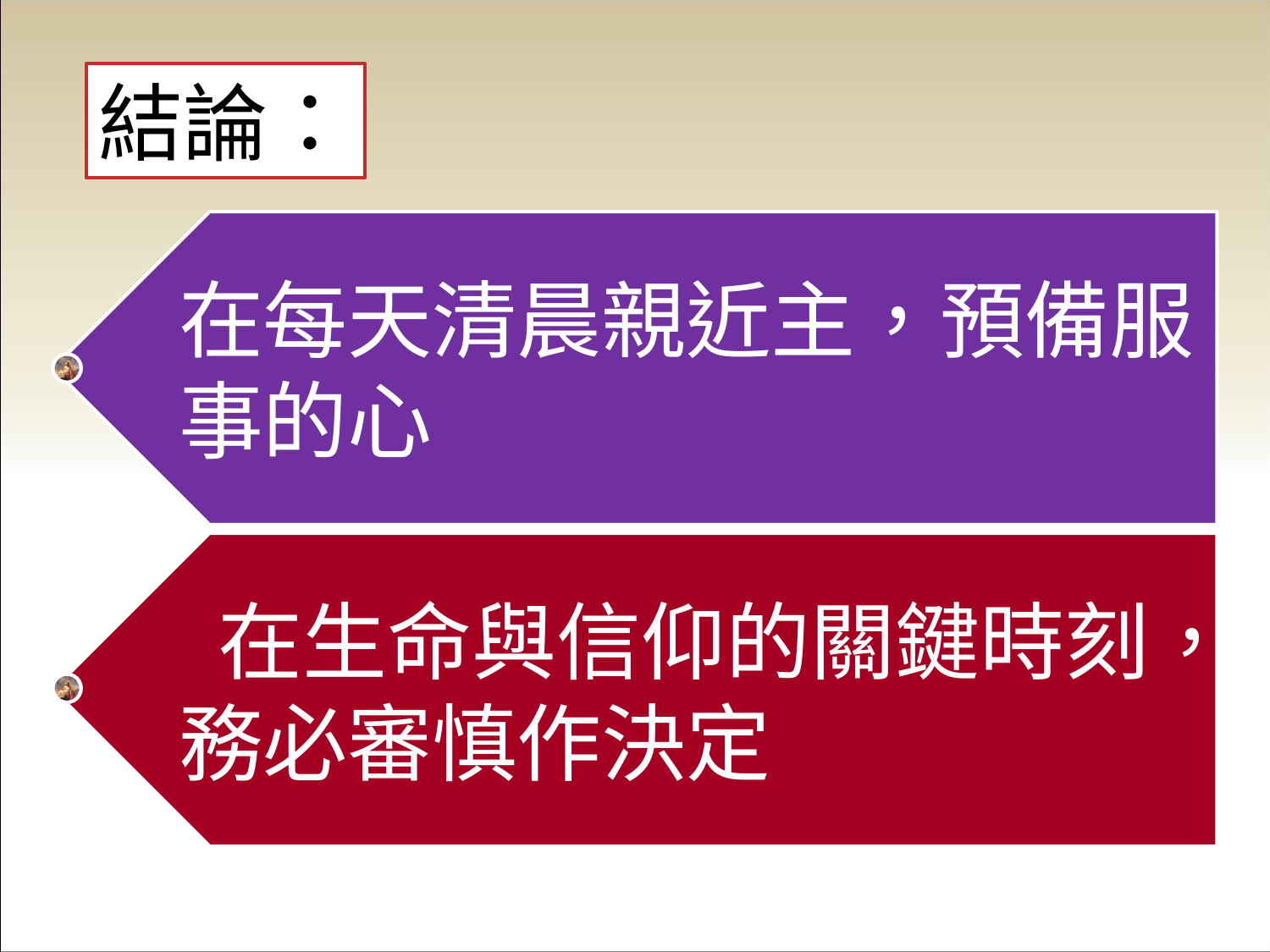

結論：
在每天清晨親近主，預備服事的心
 在生命與信仰的關鍵時刻，務必審慎作決定